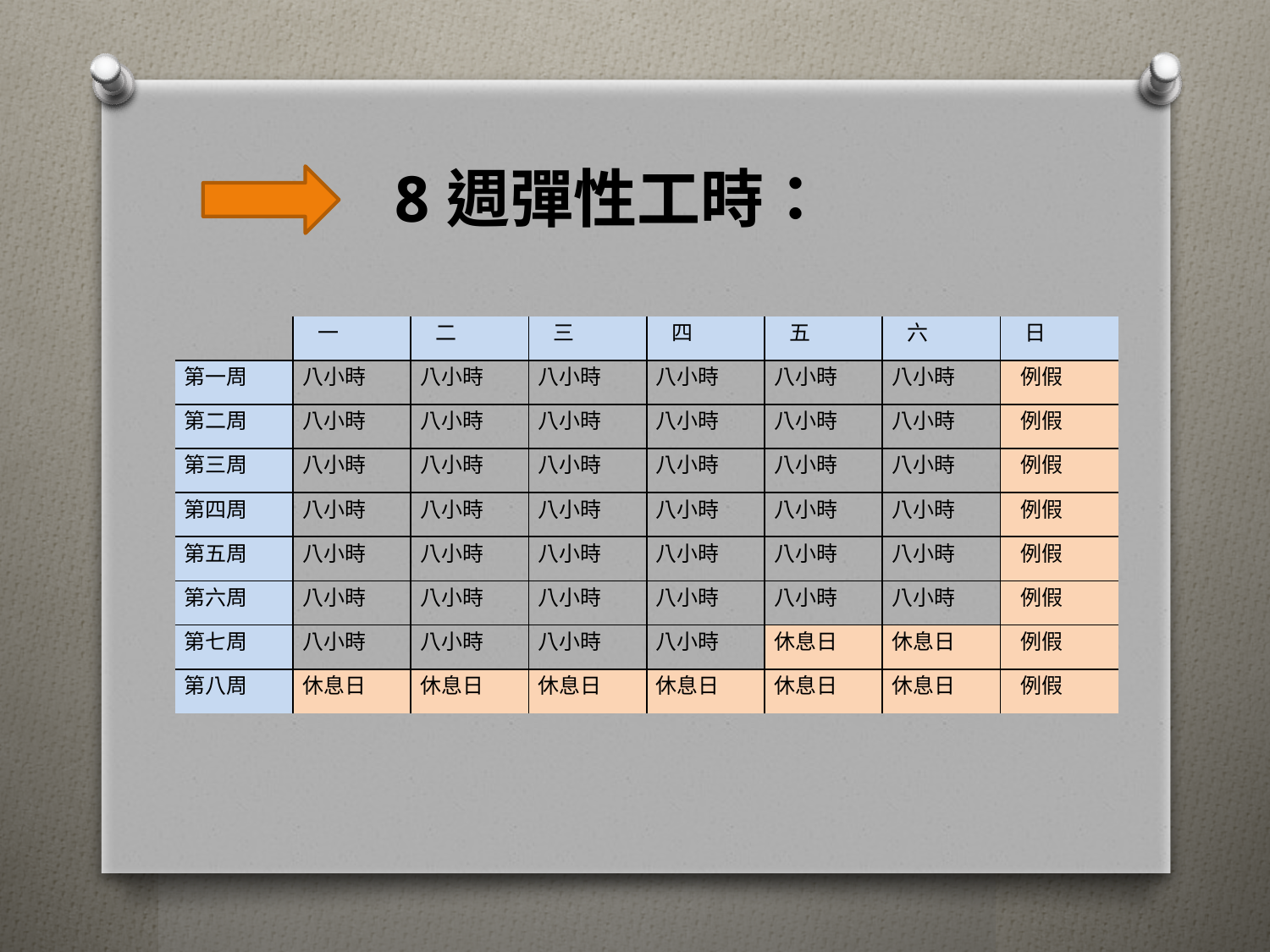

# 8週彈性工時：

|  | 一 | 二 | 三 | 四 | 五 | 六 | 日 |
| --- | --- | --- | --- | --- | --- | --- | --- |
| 第一周 | 八小時 | 八小時 | 八小時 | 八小時 | 八小時 | 八小時 | 例假 |
| 第二周 | 八小時 | 八小時 | 八小時 | 八小時 | 八小時 | 八小時 | 例假 |
| 第三周 | 八小時 | 八小時 | 八小時 | 八小時 | 八小時 | 八小時 | 例假 |
| 第四周 | 八小時 | 八小時 | 八小時 | 八小時 | 八小時 | 八小時 | 例假 |
| 第五周 | 八小時 | 八小時 | 八小時 | 八小時 | 八小時 | 八小時 | 例假 |
| 第六周 | 八小時 | 八小時 | 八小時 | 八小時 | 八小時 | 八小時 | 例假 |
| 第七周 | 八小時 | 八小時 | 八小時 | 八小時 | 休息日 | 休息日 | 例假 |
| 第八周 | 休息日 | 休息日 | 休息日 | 休息日 | 休息日 | 休息日 | 例假 |